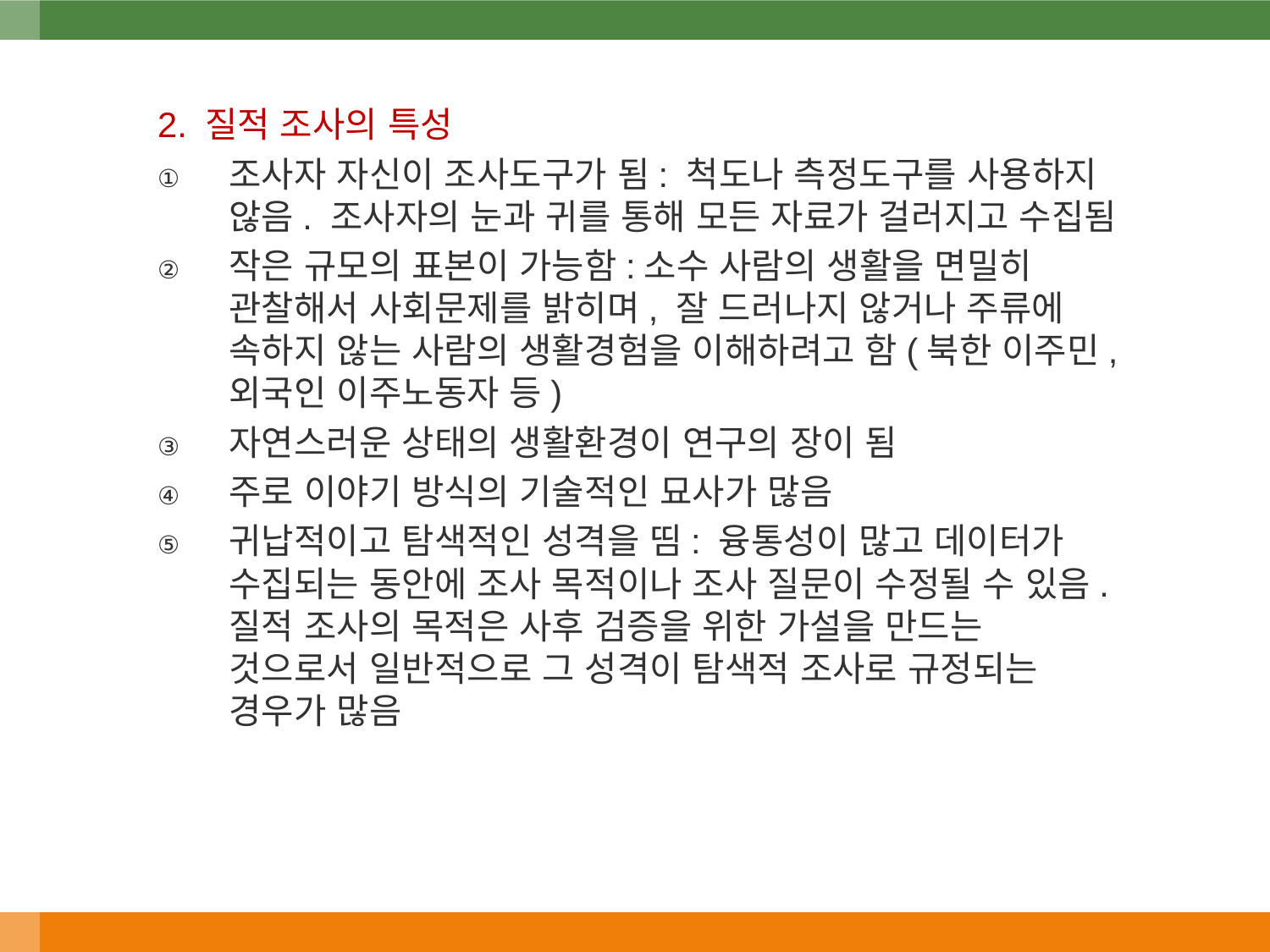

2. 질적 조사의 특성
조사자 자신이 조사도구가 됨: 척도나 측정도구를 사용하지 않음. 조사자의 눈과 귀를 통해 모든 자료가 걸러지고 수집됨
작은 규모의 표본이 가능함:소수 사람의 생활을 면밀히 관찰해서 사회문제를 밝히며, 잘 드러나지 않거나 주류에 속하지 않는 사람의 생활경험을 이해하려고 함(북한 이주민, 외국인 이주노동자 등)
자연스러운 상태의 생활환경이 연구의 장이 됨
주로 이야기 방식의 기술적인 묘사가 많음
귀납적이고 탐색적인 성격을 띰: 융통성이 많고 데이터가 수집되는 동안에 조사 목적이나 조사 질문이 수정될 수 있음. 질적 조사의 목적은 사후 검증을 위한 가설을 만드는 것으로서 일반적으로 그 성격이 탐색적 조사로 규정되는 경우가 많음